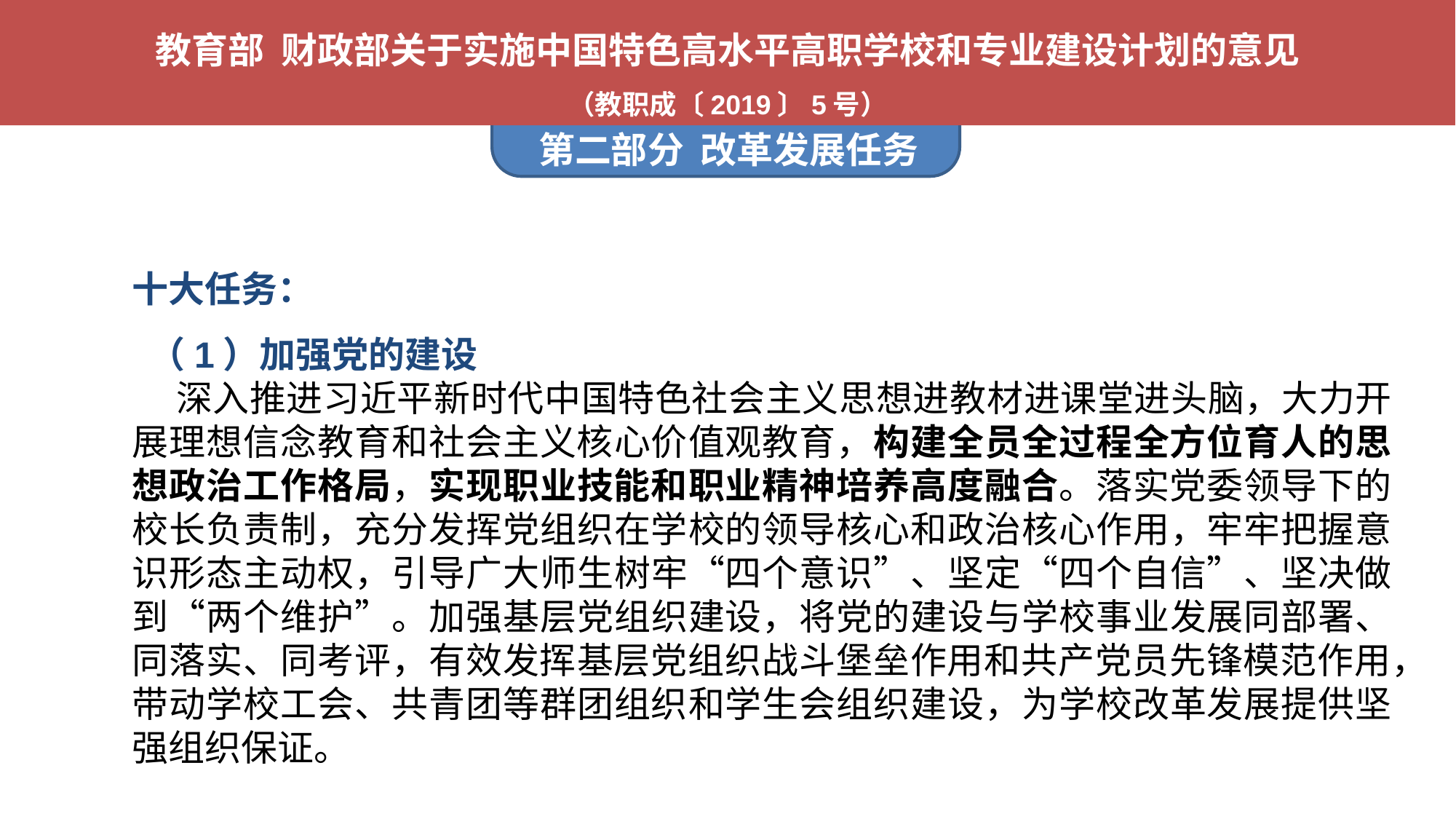

教育部  财政部关于实施中国特色高水平高职学校和专业建设计划的意见
（教职成〔2019〕5号）

第二部分  改革发展任务
十大任务：
 （1）加强党的建设
    深入推进习近平新时代中国特色社会主义思想进教材进课堂进头脑，大力开展理想信念教育和社会主义核心价值观教育，构建全员全过程全方位育人的思想政治工作格局，实现职业技能和职业精神培养高度融合。落实党委领导下的校长负责制，充分发挥党组织在学校的领导核心和政治核心作用，牢牢把握意识形态主动权，引导广大师生树牢“四个意识”、坚定“四个自信”、坚决做到“两个维护”。加强基层党组织建设，将党的建设与学校事业发展同部署、同落实、同考评，有效发挥基层党组织战斗堡垒作用和共产党员先锋模范作用，带动学校工会、共青团等群团组织和学生会组织建设，为学校改革发展提供坚强组织保证。